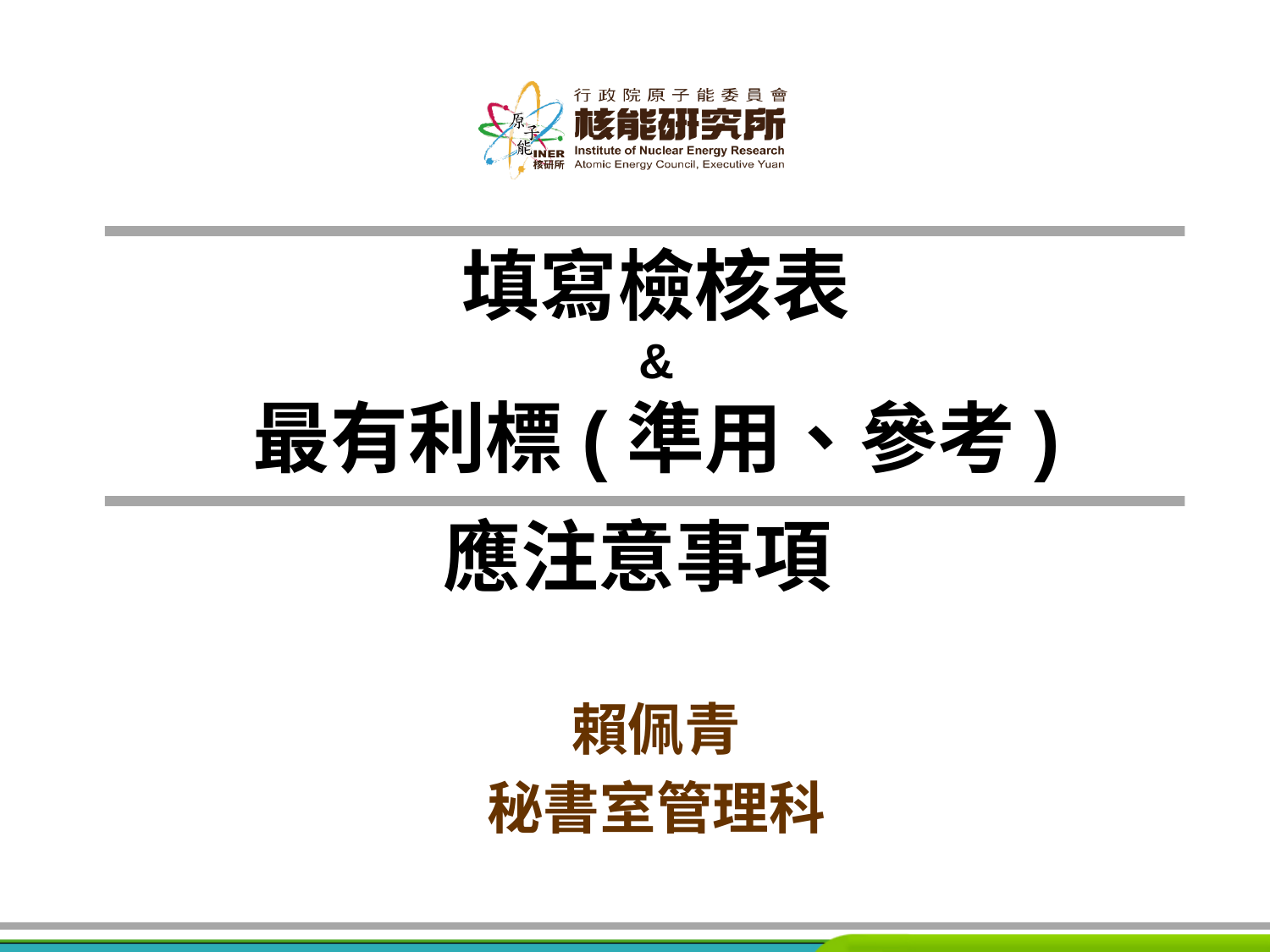

# 填寫檢核表 & 最有利標(準用、參考)
應注意事項
賴佩青
秘書室管理科